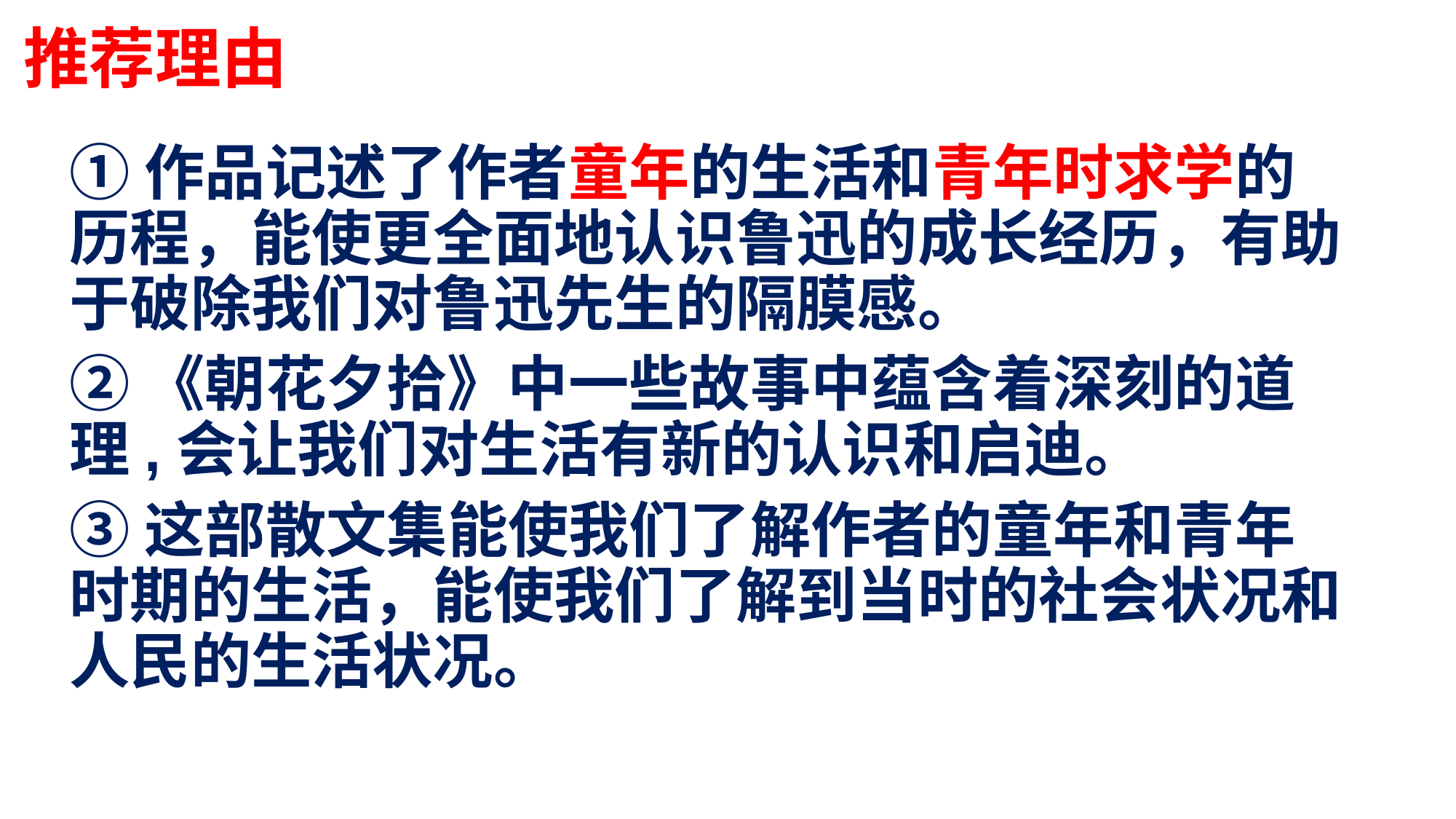

# 推荐理由
①作品记述了作者童年的生活和青年时求学的历程，能使更全面地认识鲁迅的成长经历，有助于破除我们对鲁迅先生的隔膜感。
②《朝花夕拾》中一些故事中蕴含着深刻的道理,会让我们对生活有新的认识和启迪。
③这部散文集能使我们了解作者的童年和青年时期的生活，能使我们了解到当时的社会状况和人民的生活状况。